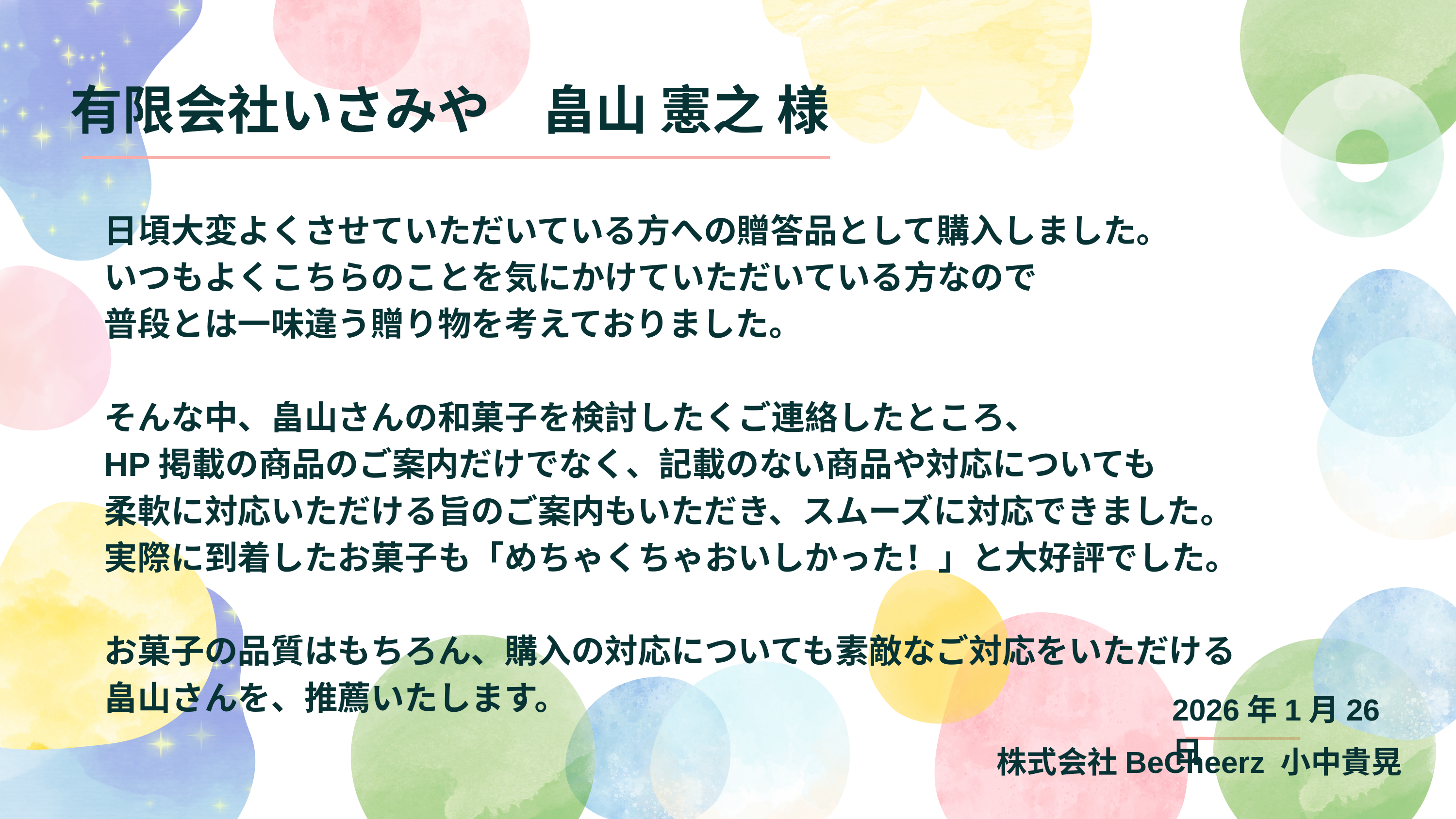

有限会社いさみや　畠山 憲之 様

日頃大変よくさせていただいている方への贈答品として購入しました。
いつもよくこちらのことを気にかけていただいている方なので
普段とは一味違う贈り物を考えておりました。

そんな中、畠山さんの和菓子を検討したくご連絡したところ、
HP掲載の商品のご案内だけでなく、記載のない商品や対応についても
柔軟に対応いただける旨のご案内もいただき、スムーズに対応できました。
実際に到着したお菓子も「めちゃくちゃおいしかった！」と大好評でした。

お菓子の品質はもちろん、購入の対応についても素敵なご対応をいただける
畠山さんを、推薦いたします。

2026年1月26日
株式会社BeCheerz 小中貴晃